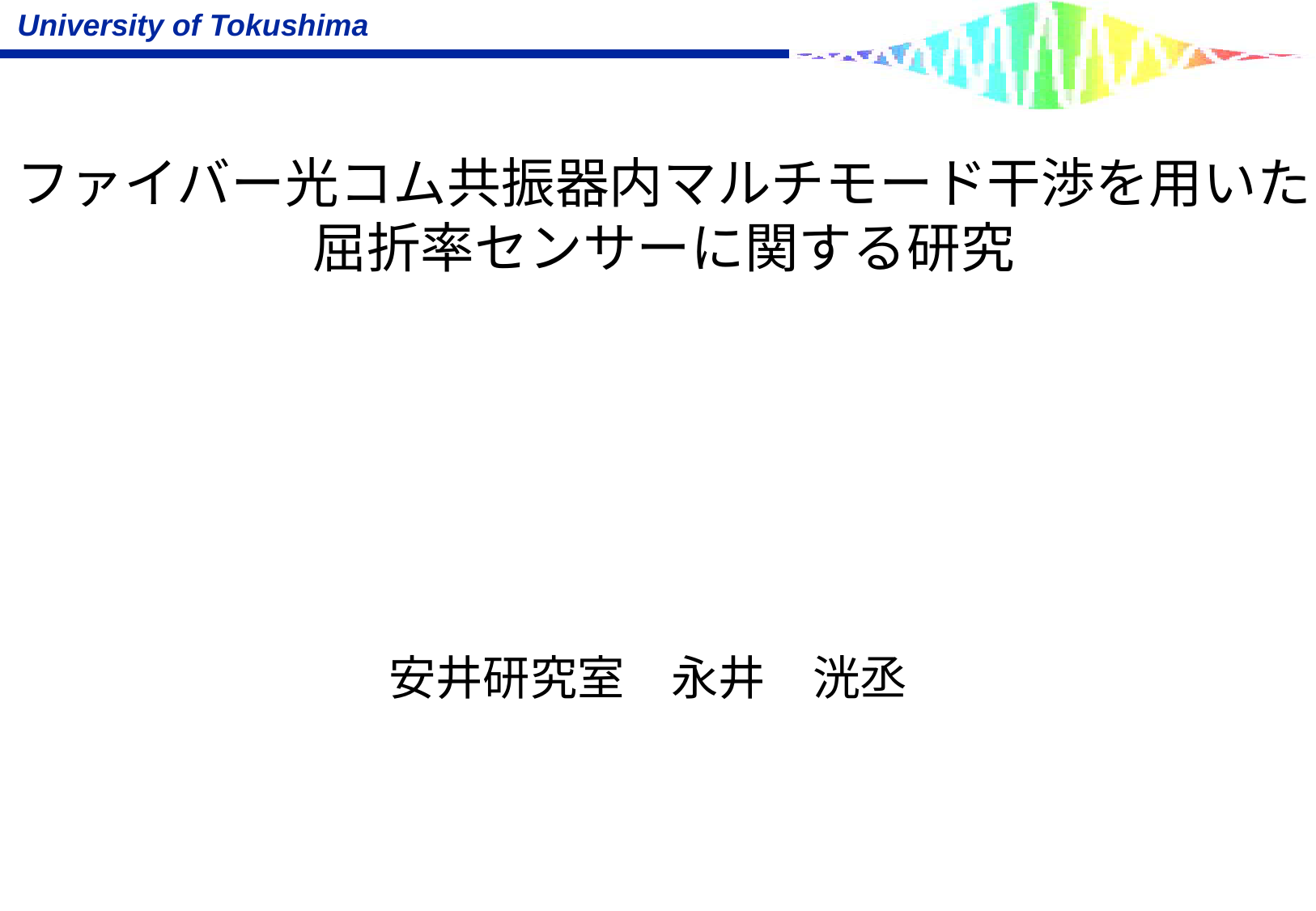

ファイバー光コム共振器内マルチモード干渉を用いた
屈折率センサーに関する研究
安井研究室　永井　洸丞